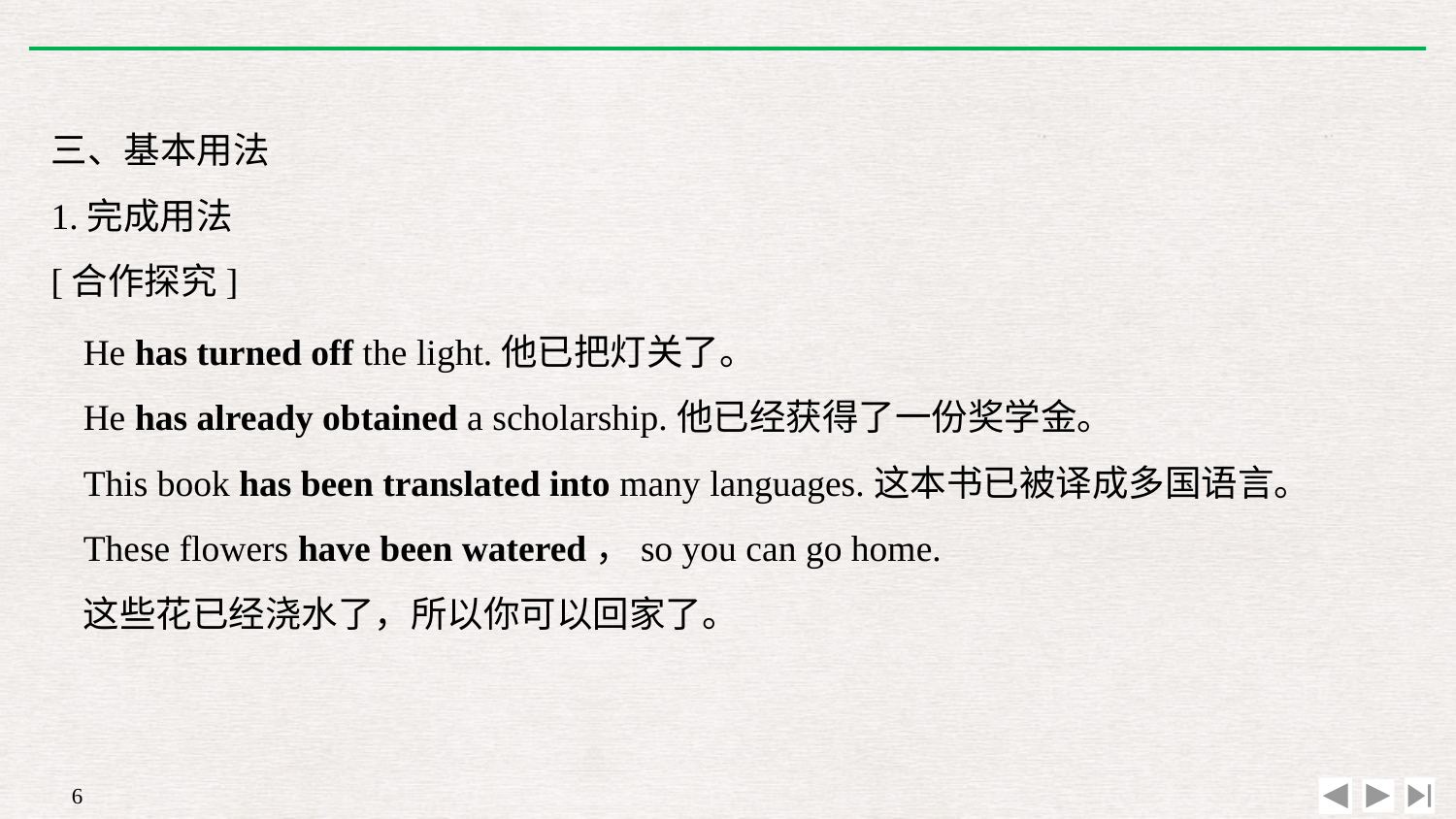

三、基本用法
1.完成用法
[合作探究]
He has turned off the light.他已把灯关了。
He has already obtained a scholarship.他已经获得了一份奖学金。
This book has been translated into many languages.这本书已被译成多国语言。
These flowers have been watered，so you can go home.
这些花已经浇水了，所以你可以回家了。